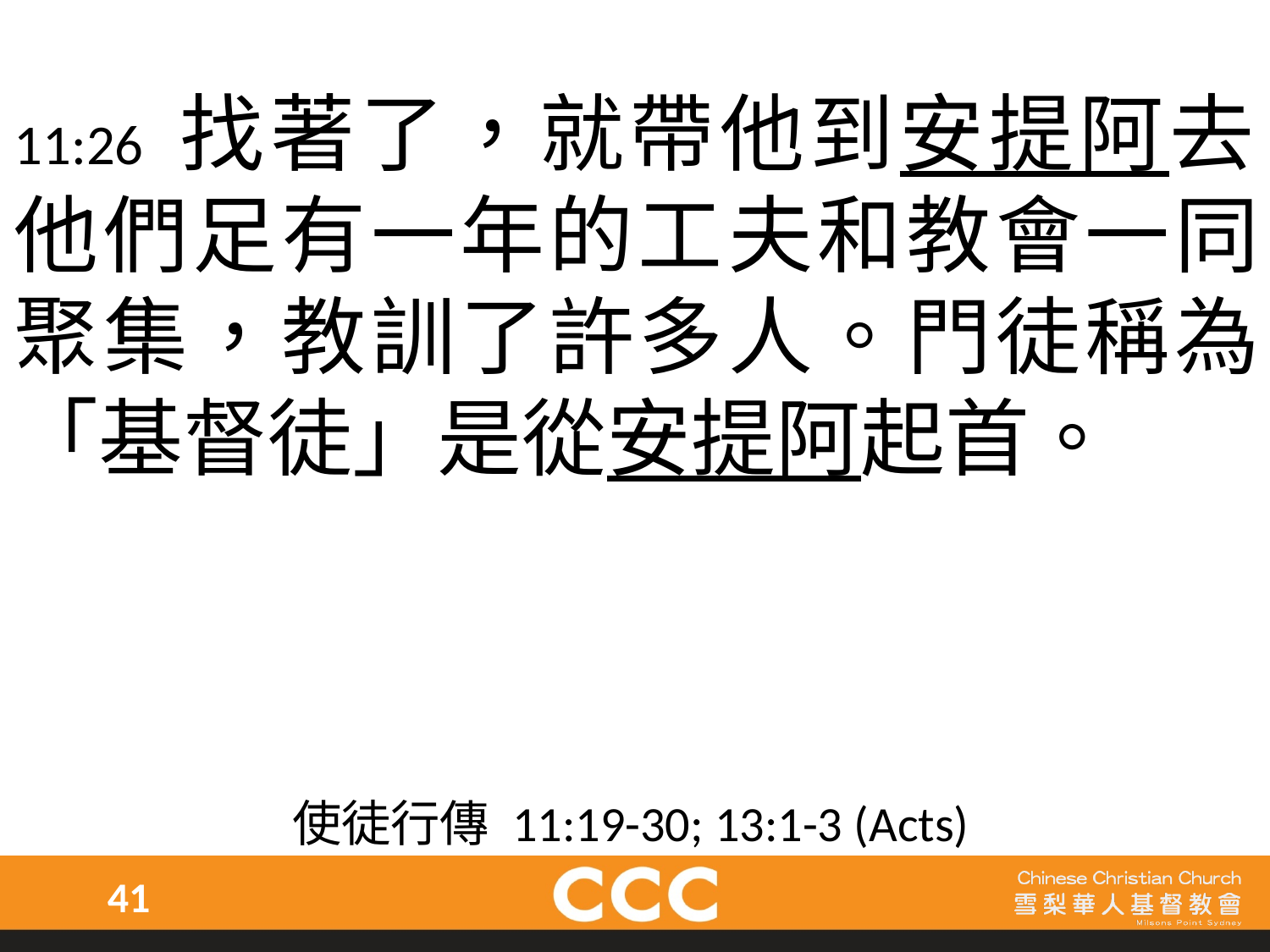

11:26 找著了，就帶他到安提阿去。他們足有一年的工夫和教會一同聚集，教訓了許多人。門徒稱為「基督徒」是從安提阿起首。

使徒行傳 11:19-30; 13:1-3 (Acts)
41